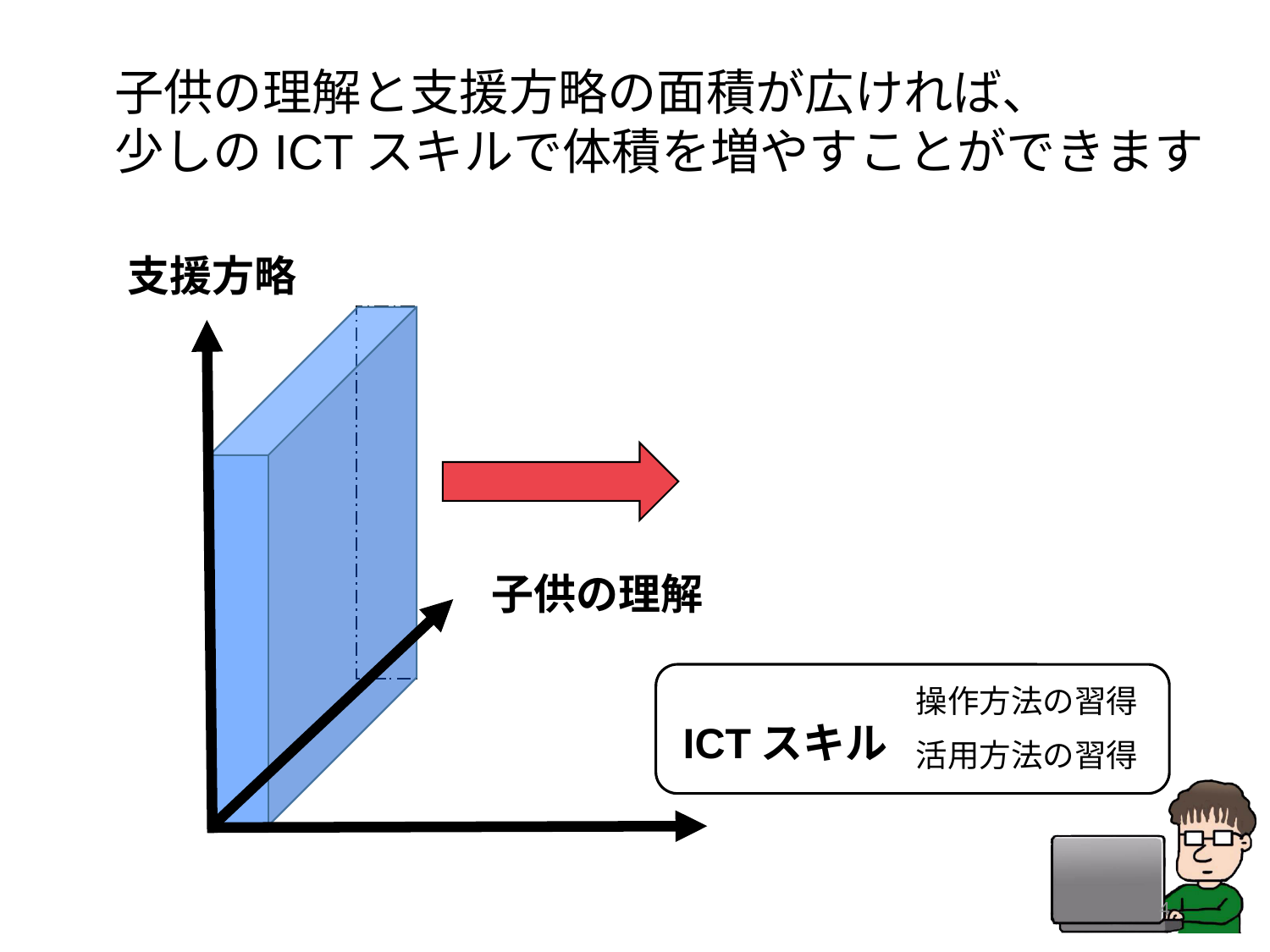

子供の理解と支援方略の面積が広ければ、
少しのICTスキルで体積を増やすことができます
支援方略

子供の理解

操作方法の習得
ICTスキル
活用方法の習得
4